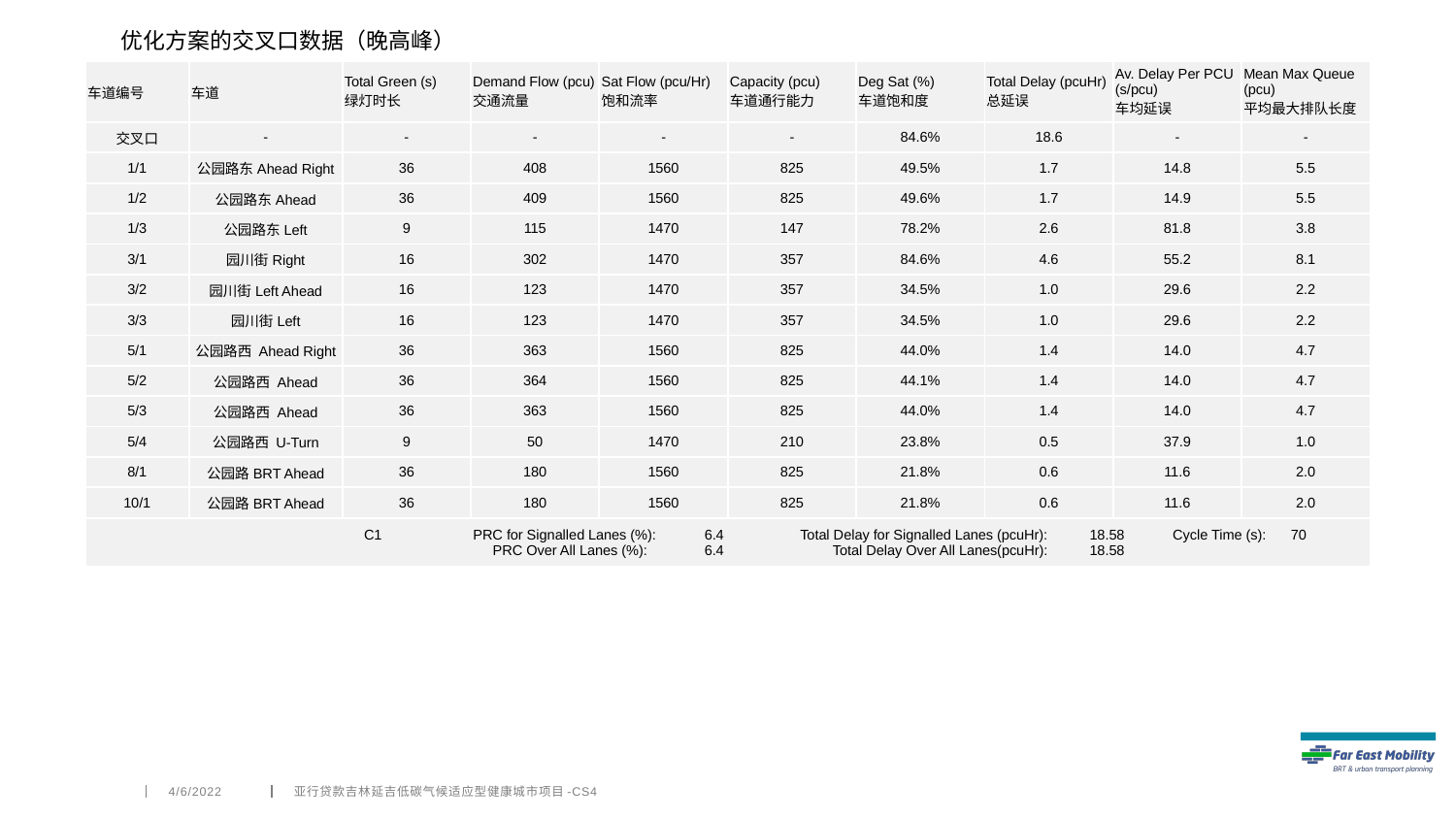

优化方案的交叉口数据（晚高峰）
| 车道编号 | 车道 | Total Green (s) 绿灯时长 | Demand Flow (pcu) 交通流量 | Sat Flow (pcu/Hr) 饱和流率 | Capacity (pcu) 车道通行能力 | Deg Sat (%) 车道饱和度 | Total Delay (pcuHr) 总延误 | Av. Delay Per PCU (s/pcu) 车均延误 | Mean Max Queue (pcu) 平均最大排队长度 |
| --- | --- | --- | --- | --- | --- | --- | --- | --- | --- |
| 交叉口 | - | - | - | - | - | 84.6% | 18.6 | - | - |
| 1/1 | 公园路东Ahead Right | 36 | 408 | 1560 | 825 | 49.5% | 1.7 | 14.8 | 5.5 |
| 1/2 | 公园路东Ahead | 36 | 409 | 1560 | 825 | 49.6% | 1.7 | 14.9 | 5.5 |
| 1/3 | 公园路东Left | 9 | 115 | 1470 | 147 | 78.2% | 2.6 | 81.8 | 3.8 |
| 3/1 | 园川街Right | 16 | 302 | 1470 | 357 | 84.6% | 4.6 | 55.2 | 8.1 |
| 3/2 | 园川街Left Ahead | 16 | 123 | 1470 | 357 | 34.5% | 1.0 | 29.6 | 2.2 |
| 3/3 | 园川街Left | 16 | 123 | 1470 | 357 | 34.5% | 1.0 | 29.6 | 2.2 |
| 5/1 | 公园路西 Ahead Right | 36 | 363 | 1560 | 825 | 44.0% | 1.4 | 14.0 | 4.7 |
| 5/2 | 公园路西 Ahead | 36 | 364 | 1560 | 825 | 44.1% | 1.4 | 14.0 | 4.7 |
| 5/3 | 公园路西 Ahead | 36 | 363 | 1560 | 825 | 44.0% | 1.4 | 14.0 | 4.7 |
| 5/4 | 公园路西 U-Turn | 9 | 50 | 1470 | 210 | 23.8% | 0.5 | 37.9 | 1.0 |
| 8/1 | 公园路BRT Ahead | 36 | 180 | 1560 | 825 | 21.8% | 0.6 | 11.6 | 2.0 |
| 10/1 | 公园路BRT Ahead | 36 | 180 | 1560 | 825 | 21.8% | 0.6 | 11.6 | 2.0 |
| C1 PRC for Signalled Lanes (%): 6.4 Total Delay for Signalled Lanes (pcuHr): 18.58 Cycle Time (s): 70 PRC Over All Lanes (%): 6.4 Total Delay Over All Lanes(pcuHr): 18.58 |  |  |  |  |  |  |  |  |  |
4/6/2022
亚行贷款吉林延吉低碳气候适应型健康城市项目-CS4